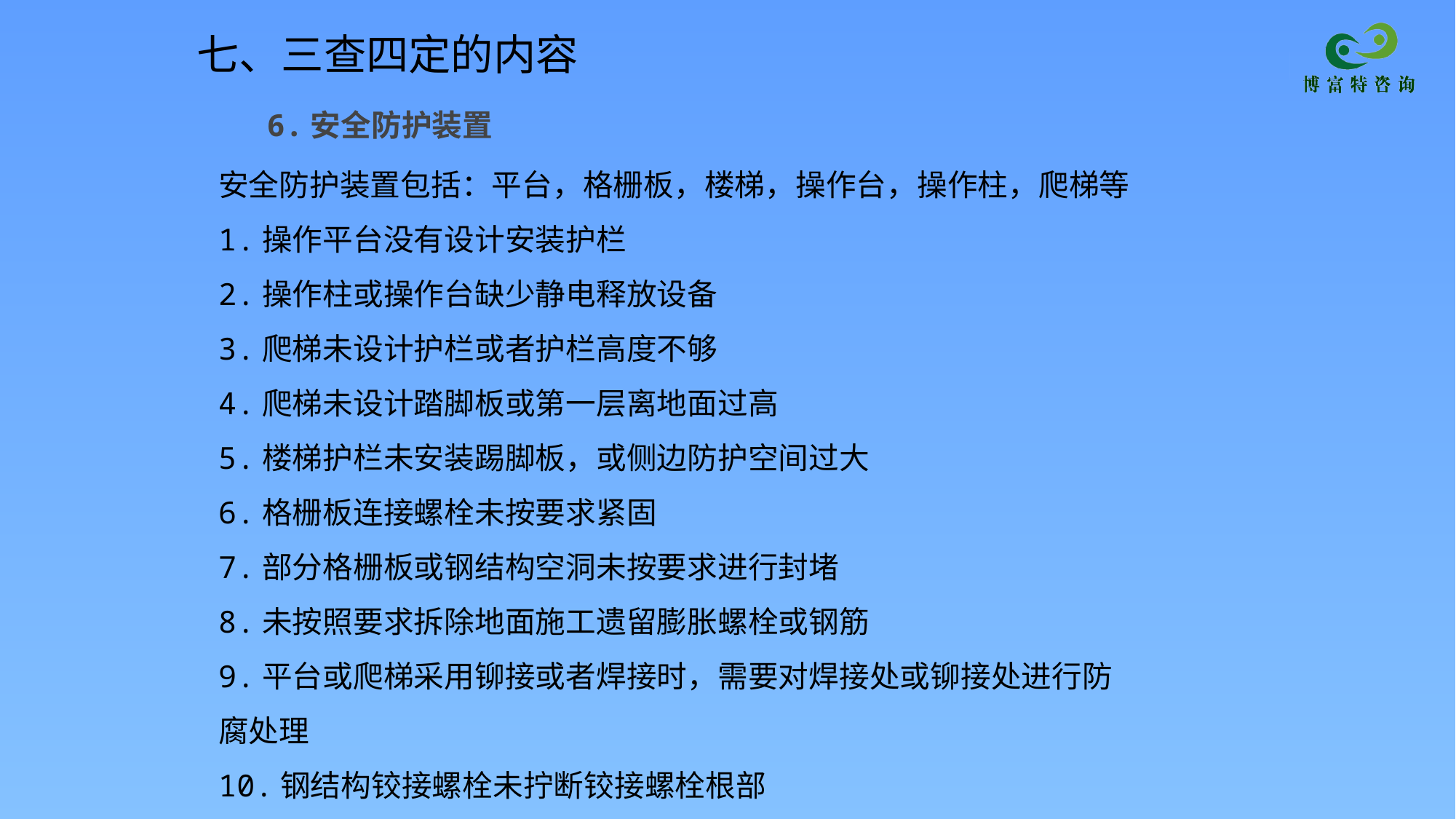

七、三查四定的内容
6.安全防护装置
安全防护装置包括：平台，格栅板，楼梯，操作台，操作柱，爬梯等
1.操作平台没有设计安装护栏
2.操作柱或操作台缺少静电释放设备
3.爬梯未设计护栏或者护栏高度不够
4.爬梯未设计踏脚板或第一层离地面过高
5.楼梯护栏未安装踢脚板，或侧边防护空间过大
6.格栅板连接螺栓未按要求紧固
7.部分格栅板或钢结构空洞未按要求进行封堵
8.未按照要求拆除地面施工遗留膨胀螺栓或钢筋
9.平台或爬梯采用铆接或者焊接时，需要对焊接处或铆接处进行防腐处理
10.钢结构铰接螺栓未拧断铰接螺栓根部